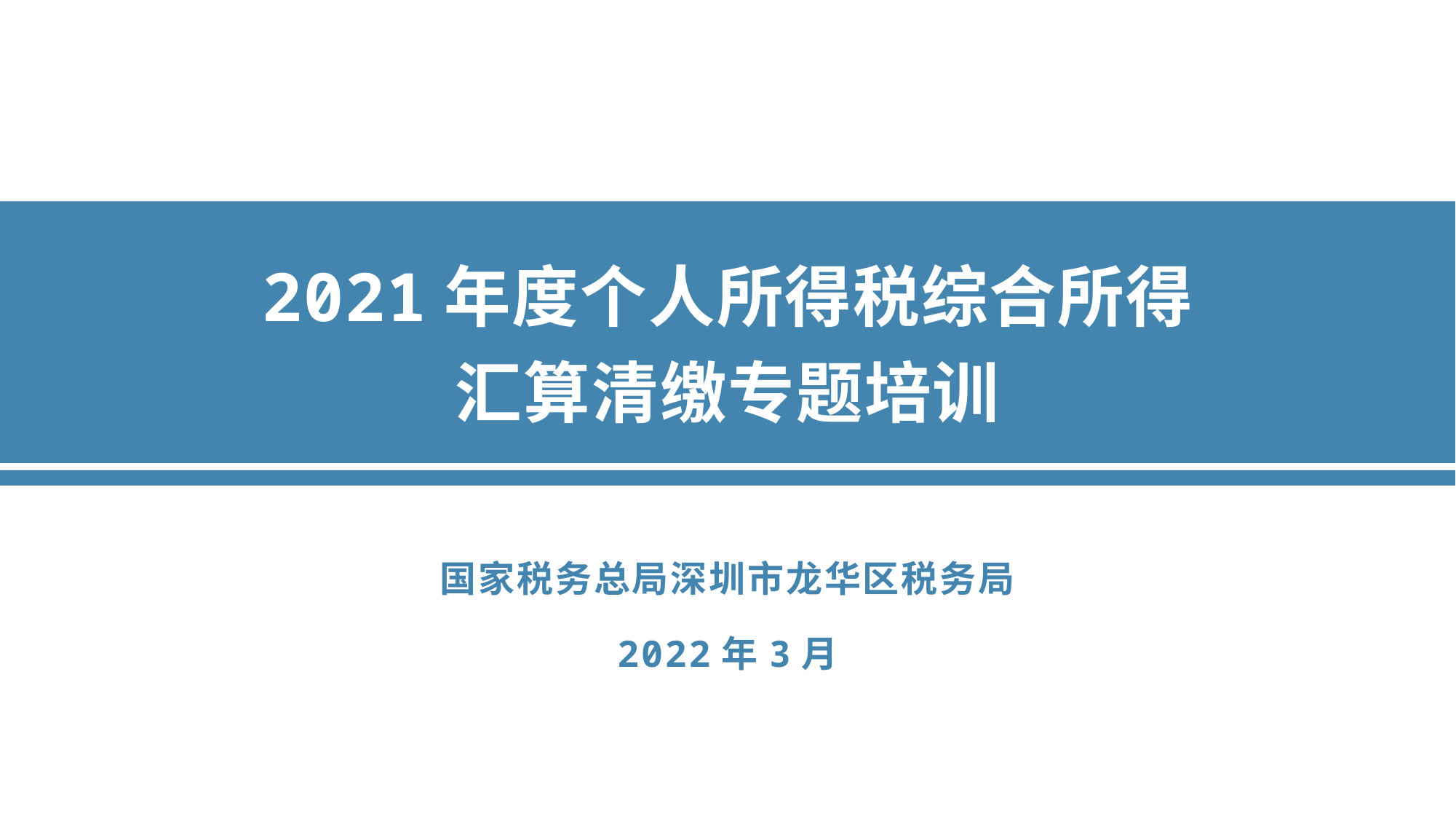

2021年度个人所得税综合所得
汇算清缴专题培训

国家税务总局深圳市龙华区税务局
2022年3月